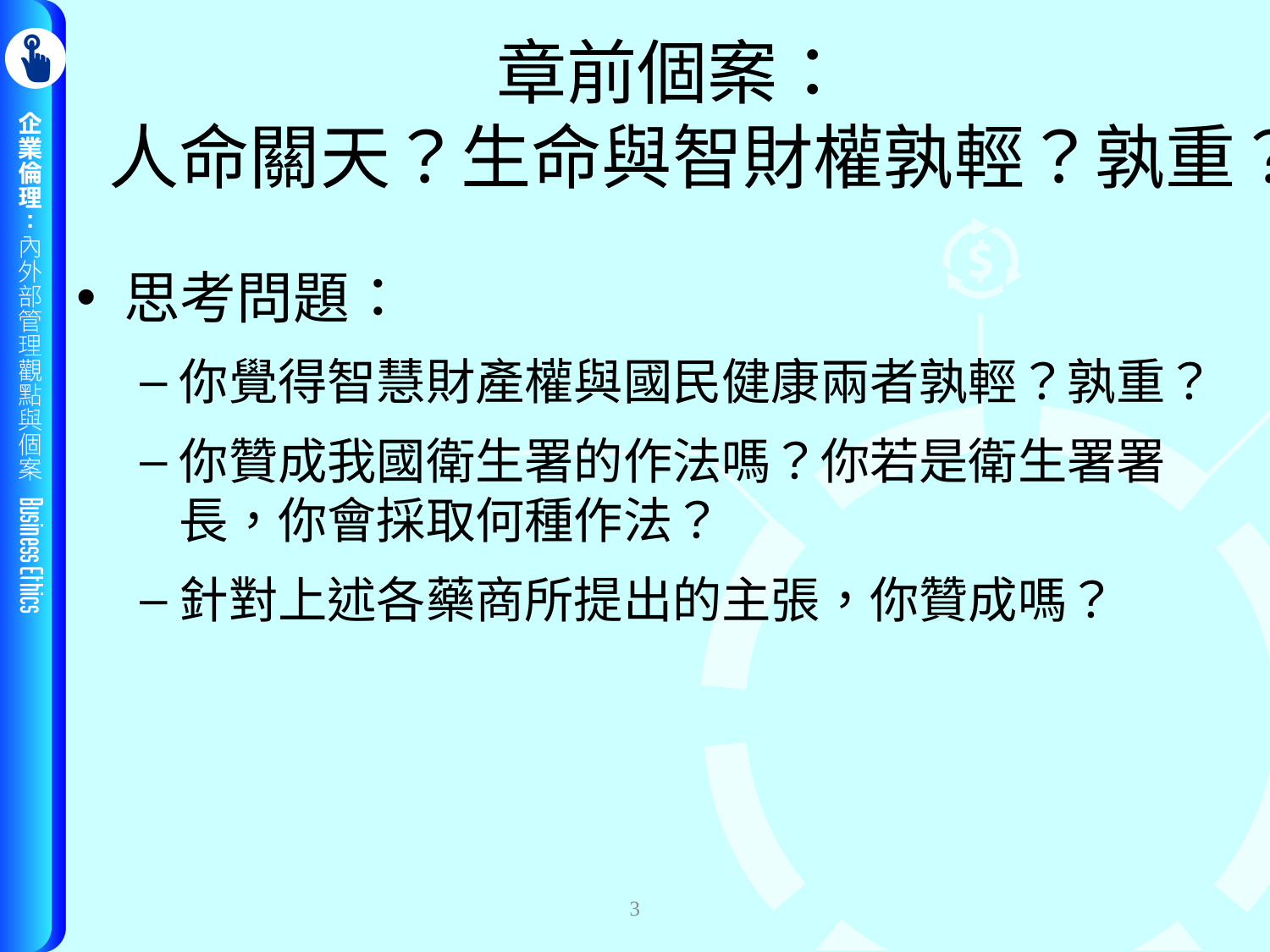

# 章前個案： 人命關天？生命與智財權孰輕？孰重？
思考問題：
你覺得智慧財產權與國民健康兩者孰輕？孰重？
你贊成我國衛生署的作法嗎？你若是衛生署署長，你會採取何種作法？
針對上述各藥商所提出的主張，你贊成嗎？
3